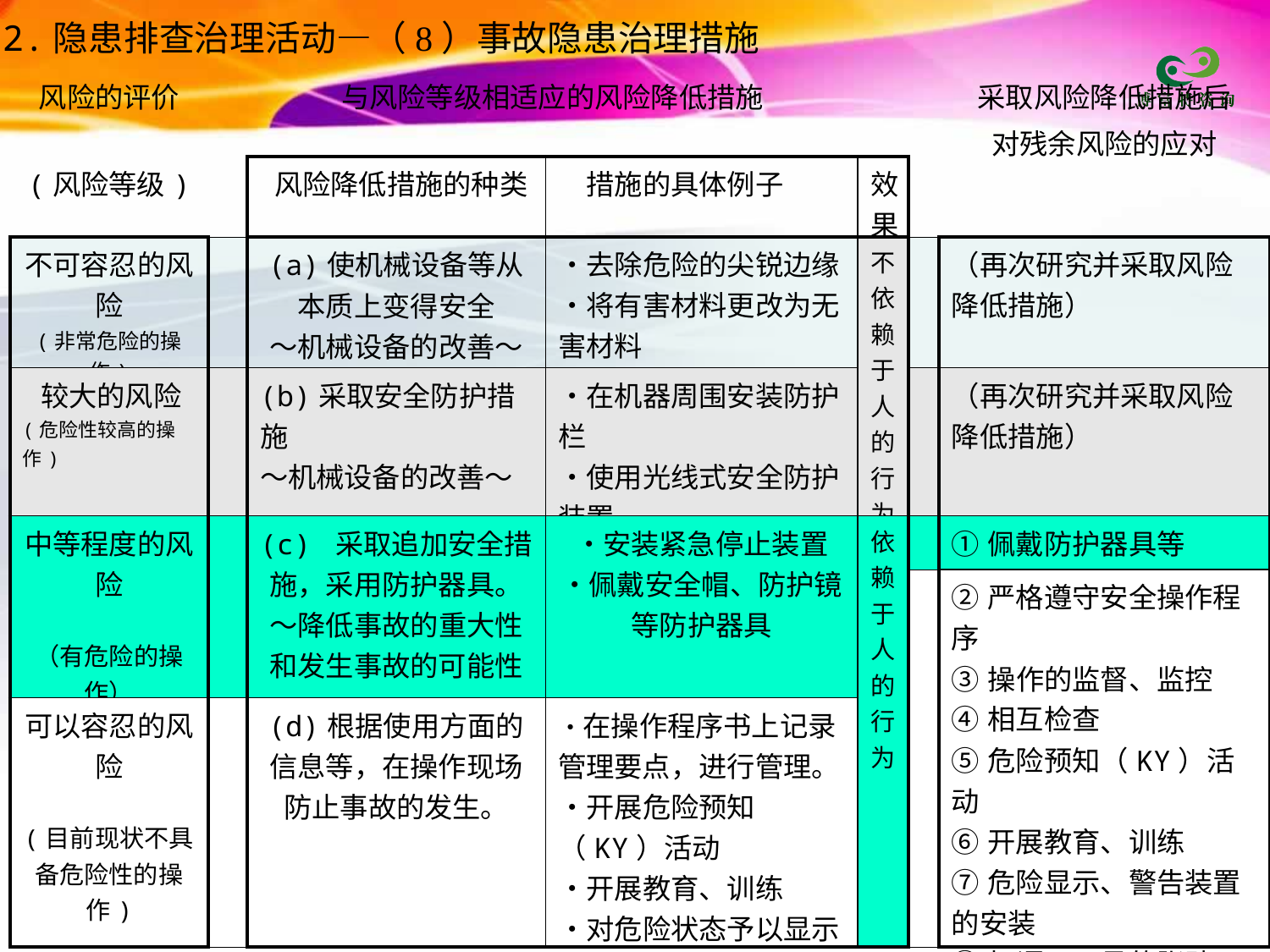

2.隐患排查治理活动—（8）事故隐患治理措施
| 风险的评价 |  | 与风险等级相适应的风险降低措施 |  |  |  | 采取风险降低措施后 对残余风险的应对 |
| --- | --- | --- | --- | --- | --- | --- |
| (风险等级) |  | 风险降低措施的种类 | 措施的具体例子 | 效果 |  |  |
| 不可容忍的风险 (非常危险的操作) |  | (a)使机械设备等从本质上变得安全 ～机械设备的改善～ | ・去除危险的尖锐边缘 ・将有害材料更改为无害材料 | 不依赖于人的行为 |  | （再次研究并采取风险降低措施） |
| 较大的风险 (危险性较高的操作) |  | (b)采取安全防护措施 ～机械设备的改善～ | ・在机器周围安装防护栏 ・使用光线式安全防护装置 |  |  | （再次研究并采取风险降低措施） |
| 中等程度的风险 （有危险的操作） |  | (c) 采取追加安全措施，采用防护器具。 ～降低事故的重大性和发生事故的可能性～ | ・安装紧急停止装置 ・佩戴安全帽、防护镜等防护器具 | 依赖于人的行为 |  | ①佩戴防护器具等 |
|  |  |  |  |  |  | ②严格遵守安全操作程序 ③操作的监督、监控 ④相互检查 ⑤危险预知（KY）活动 ⑥开展教育、训练 ⑦危险显示、警告装置的安装 ⑧标语、口号的张贴 |
| 可以容忍的风险 (目前现状不具备危险性的操作) |  | (d)根据使用方面的信息等，在操作现场防止事故的发生。 | ・在操作程序书上记录管理要点，进行管理。 ・开展危险预知（KY）活动 ・开展教育、训练 ・对危险状态予以显示和警告。 |  |  |  |